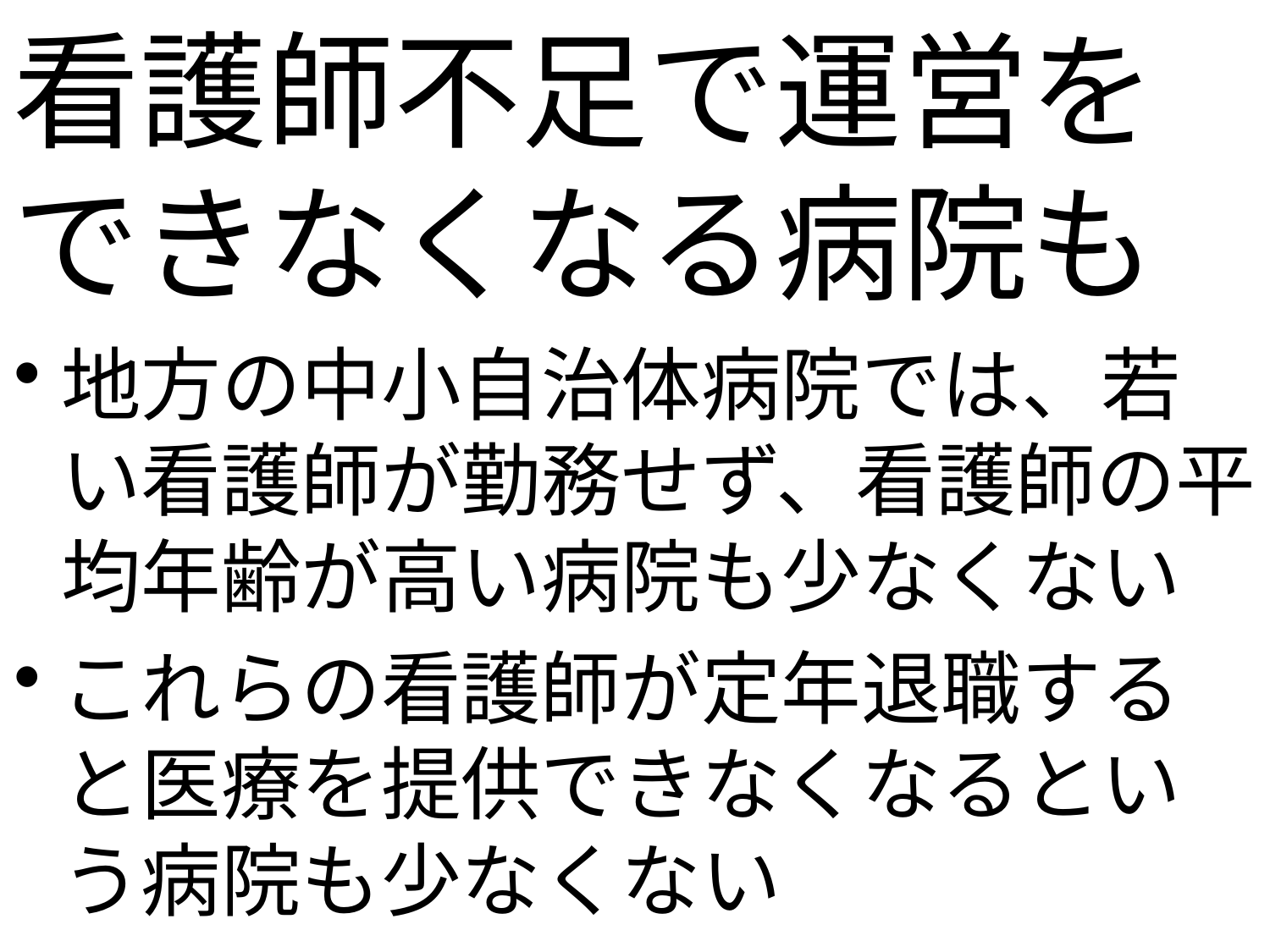

# 看護師不足で運営を できなくなる病院も
地方の中小自治体病院では、若い看護師が勤務せず、看護師の平均年齢が高い病院も少なくない
これらの看護師が定年退職すると医療を提供できなくなるという病院も少なくない